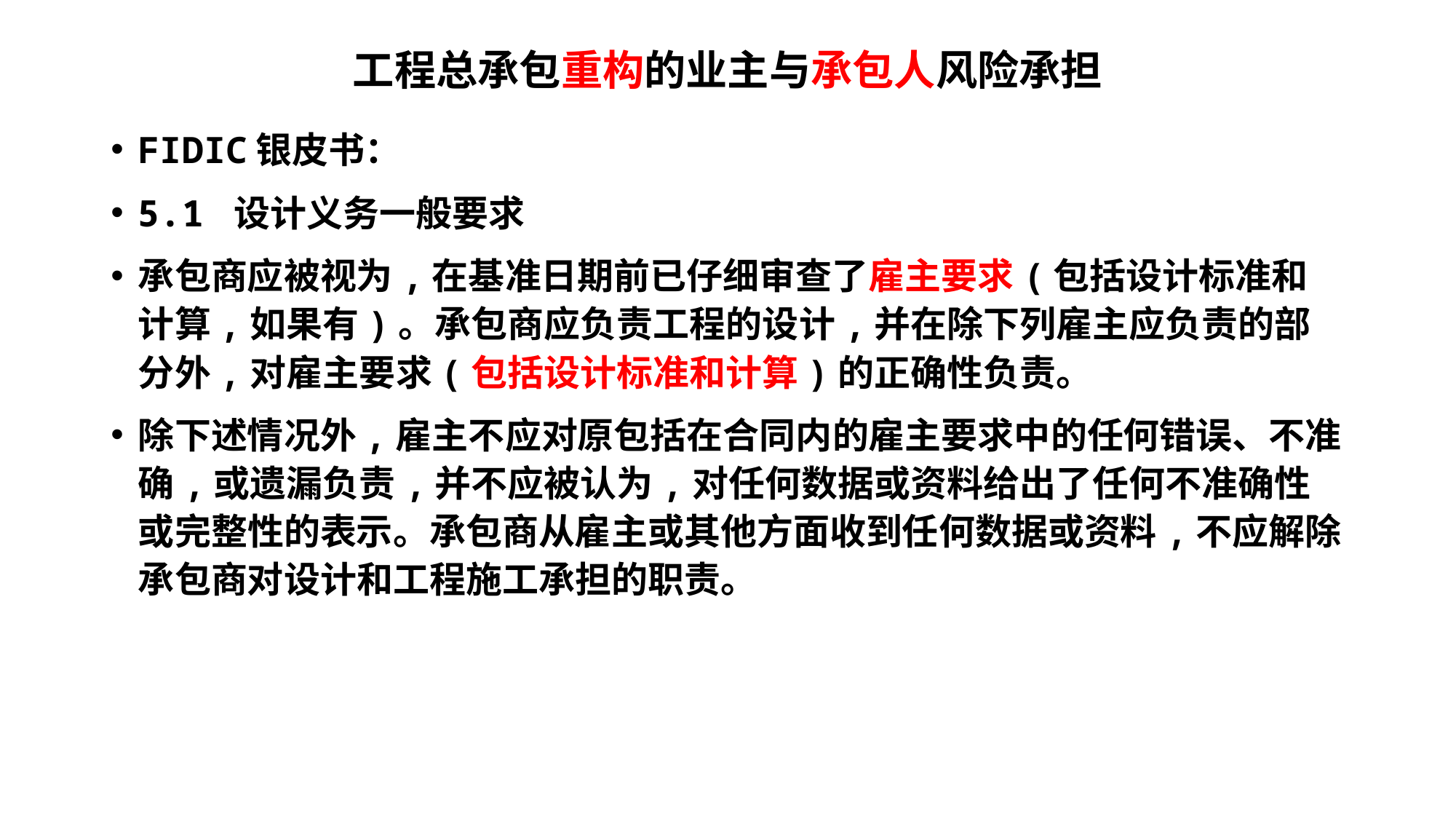

# 工程总承包重构的业主与承包人风险承担
FIDIC银皮书：
5.1 设计义务一般要求
承包商应被视为,在基准日期前已仔细审查了雇主要求(包括设计标准和计算,如果有)。承包商应负责工程的设计,并在除下列雇主应负责的部分外,对雇主要求(包括设计标准和计算)的正确性负责。
除下述情况外,雇主不应对原包括在合同内的雇主要求中的任何错误、不准确,或遗漏负责,并不应被认为,对任何数据或资料给出了任何不准确性或完整性的表示。承包商从雇主或其他方面收到任何数据或资料,不应解除承包商对设计和工程施工承担的职责。